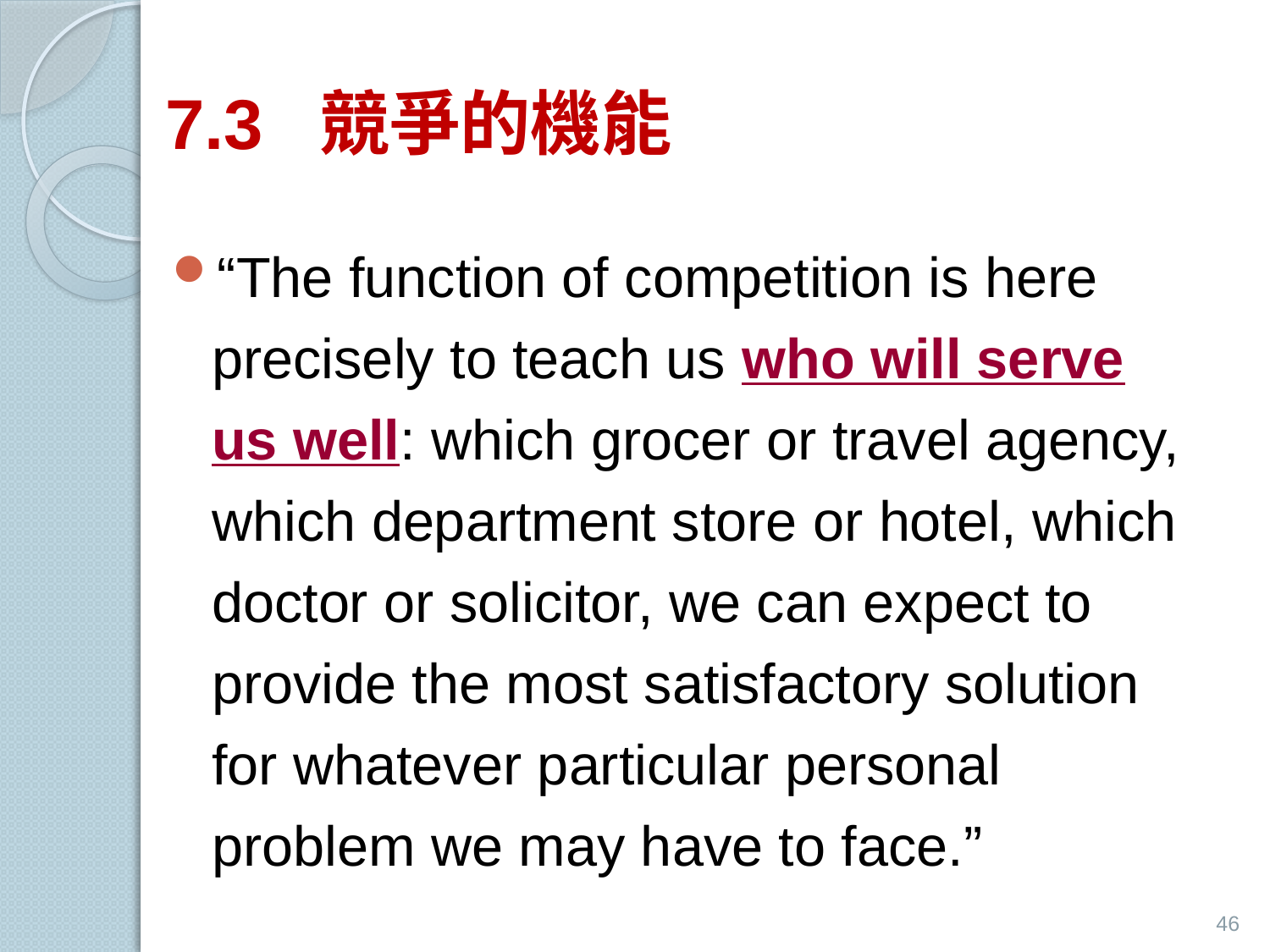

# 7.3  競爭的機能
“The function of competition is here precisely to teach us who will serve us well: which grocer or travel agency, which department store or hotel, which doctor or solicitor, we can expect to provide the most satisfactory solution for whatever particular personal problem we may have to face.”
46